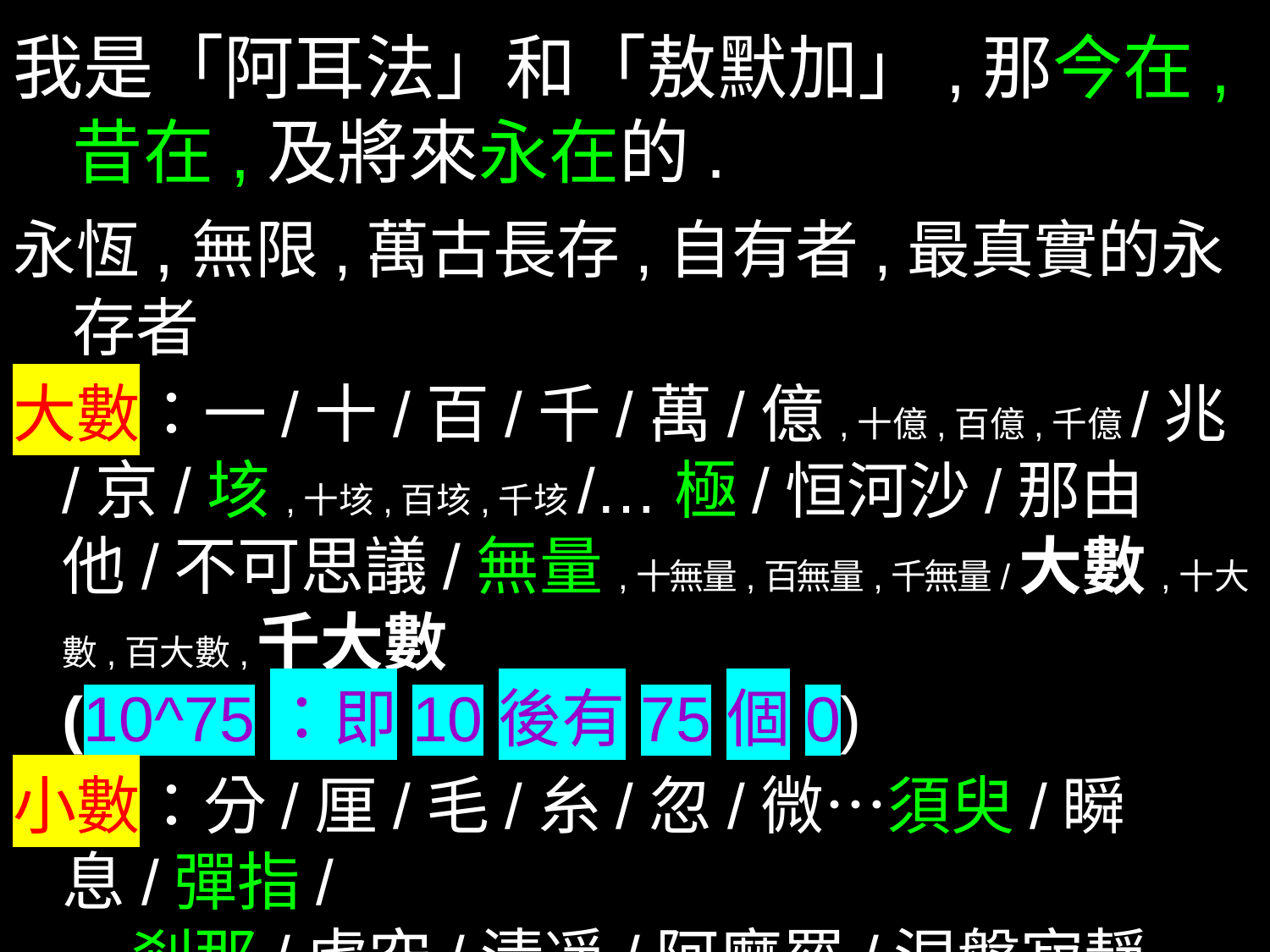

我是「阿耳法」和「敖默加」,那今在,昔在,及將來永在的.
永恆,無限,萬古長存,自有者,最真實的永存者
大數：一/十/百/千/萬/億,十億,百億,千億/兆/京/垓,十垓,百垓,千垓/…極/恒河沙/那由他/不可思議/無量,十無量,百無量,千無量/大數,十大數,百大數,千大數
(10^75：即10後有75個0)
小數：分/厘/毛/糸/忽/微…須臾/瞬息/彈指/
   剎那/虛空/清凈/阿摩羅/涅槃寂靜(10^-24)
耶穌超越這最大和最小,無所不在,無所不…